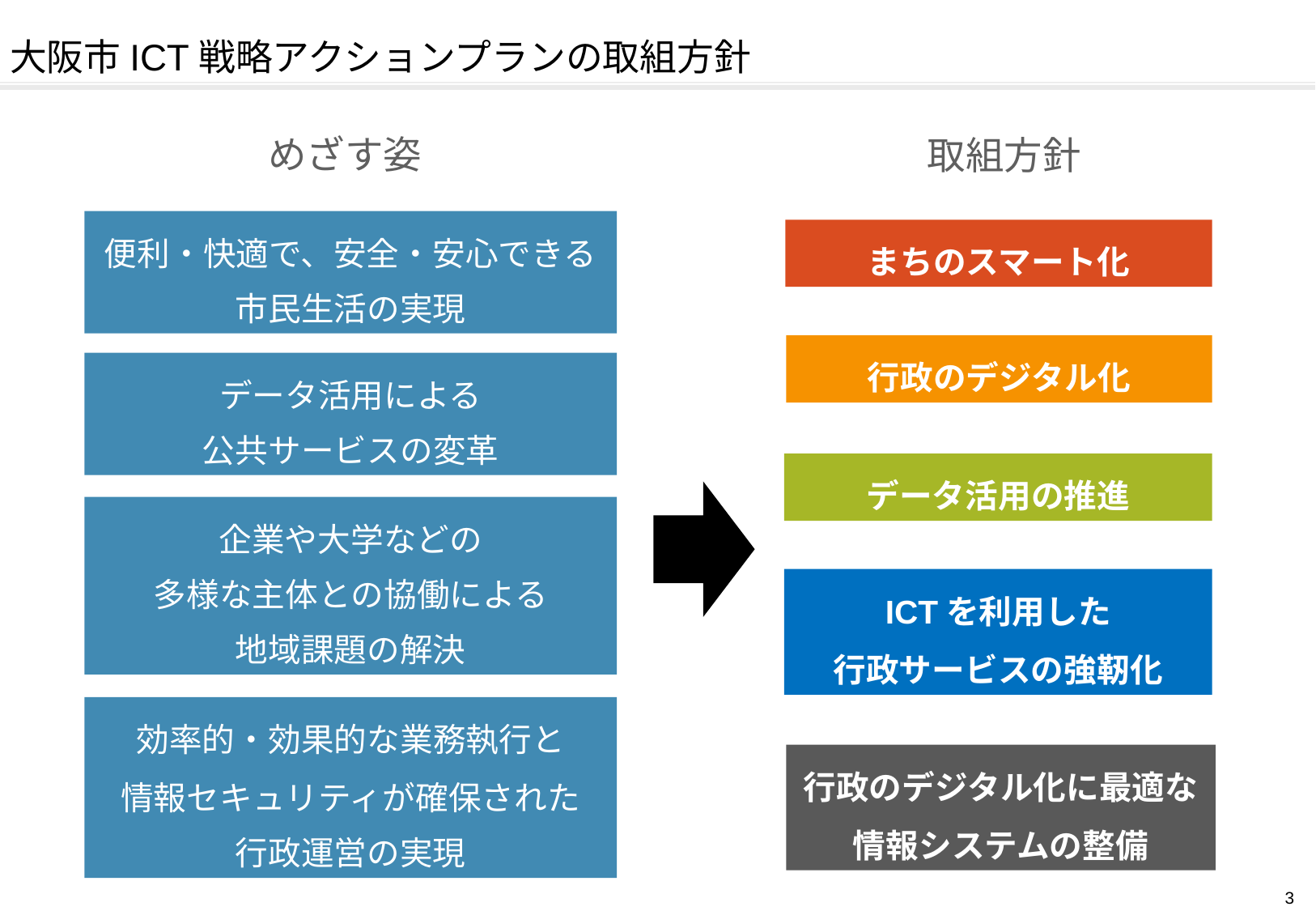

大阪市ICT戦略アクションプランの取組方針
めざす姿
取組方針
便利・快適で、安全・安心できる市民生活の実現
まちのスマート化
行政のデジタル化
データ活用による
公共サービスの変革
データ活用の推進

企業や大学などの
多様な主体との協働による
地域課題の解決
ICTを利用した
行政サービスの強靭化
効率的・効果的な業務執行と
情報セキュリティが確保された
行政運営の実現
行政のデジタル化に最適な
情報システムの整備
3